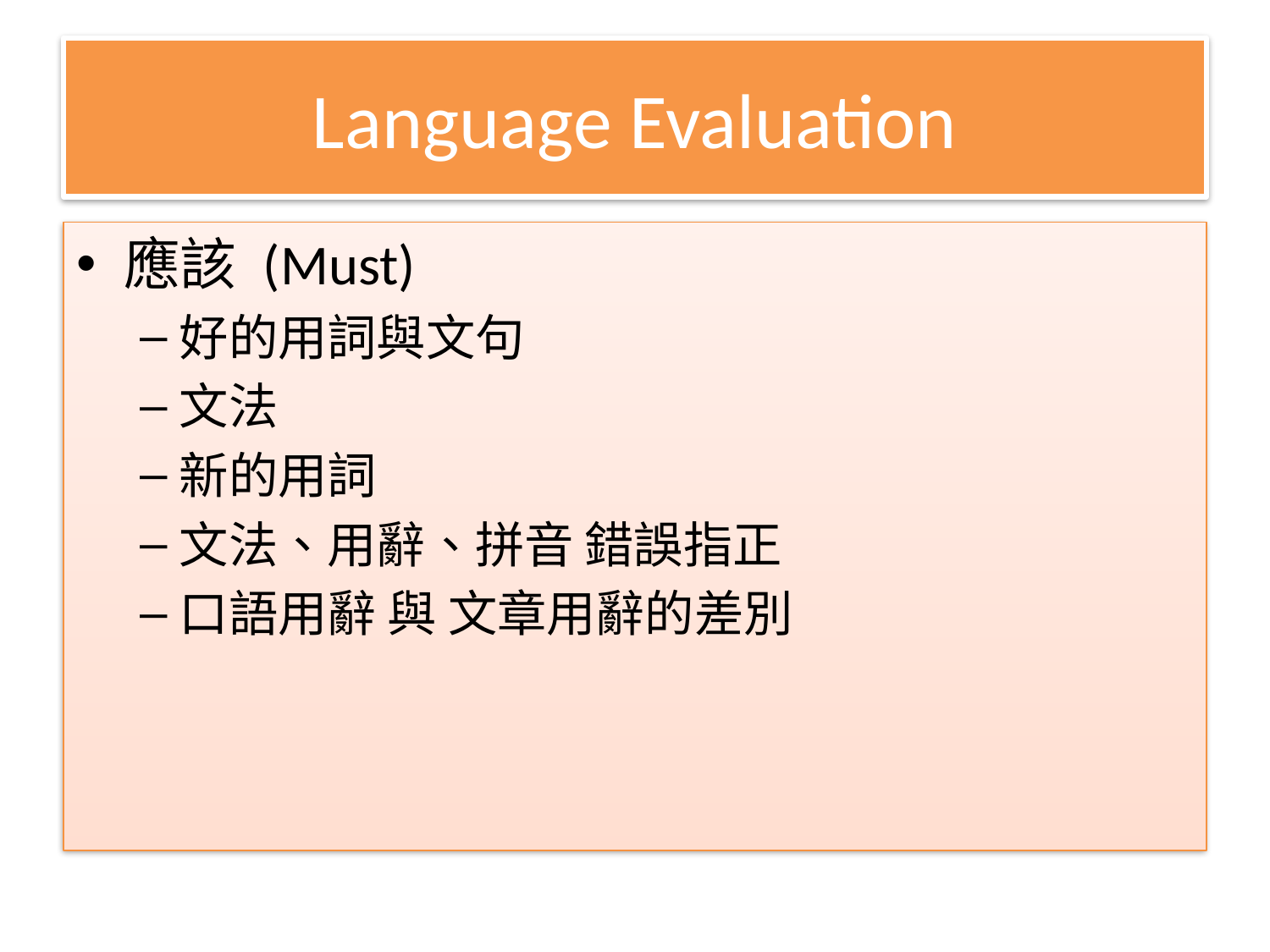

# Language Evaluation
應該 (Must)
好的用詞與文句
文法
新的用詞
文法、用辭、拼音 錯誤指正
口語用辭 與 文章用辭的差別